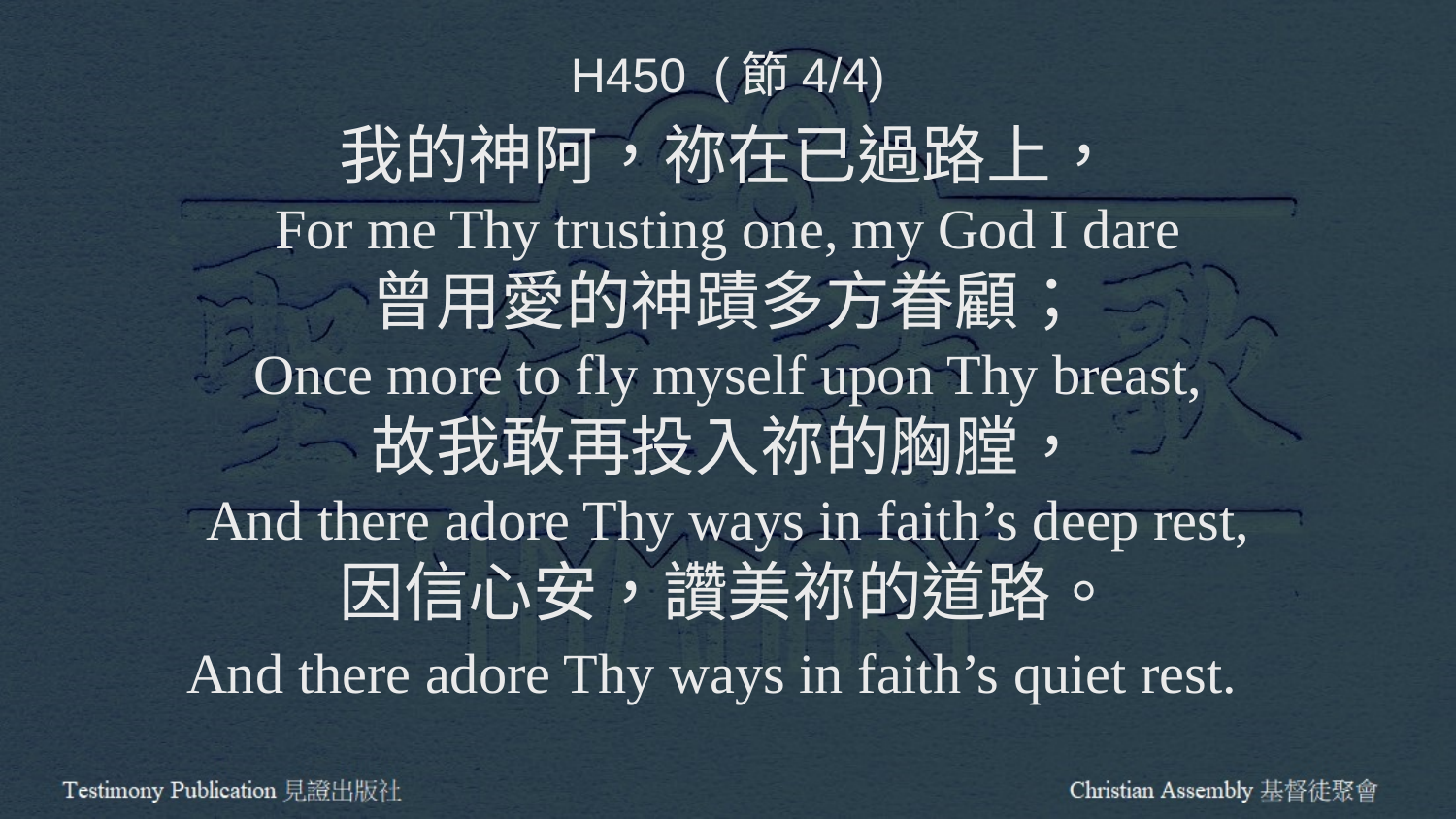

H450  (節4/4)
我的神阿，祢在已過路上，
For me Thy trusting one, my God I dare
曾用愛的神蹟多方眷顧；
Once more to fly myself upon Thy breast,
故我敢再投入祢的胸膛，
And there adore Thy ways in faith’s deep rest,
因信心安，讚美祢的道路。
And there adore Thy ways in faith’s quiet rest.